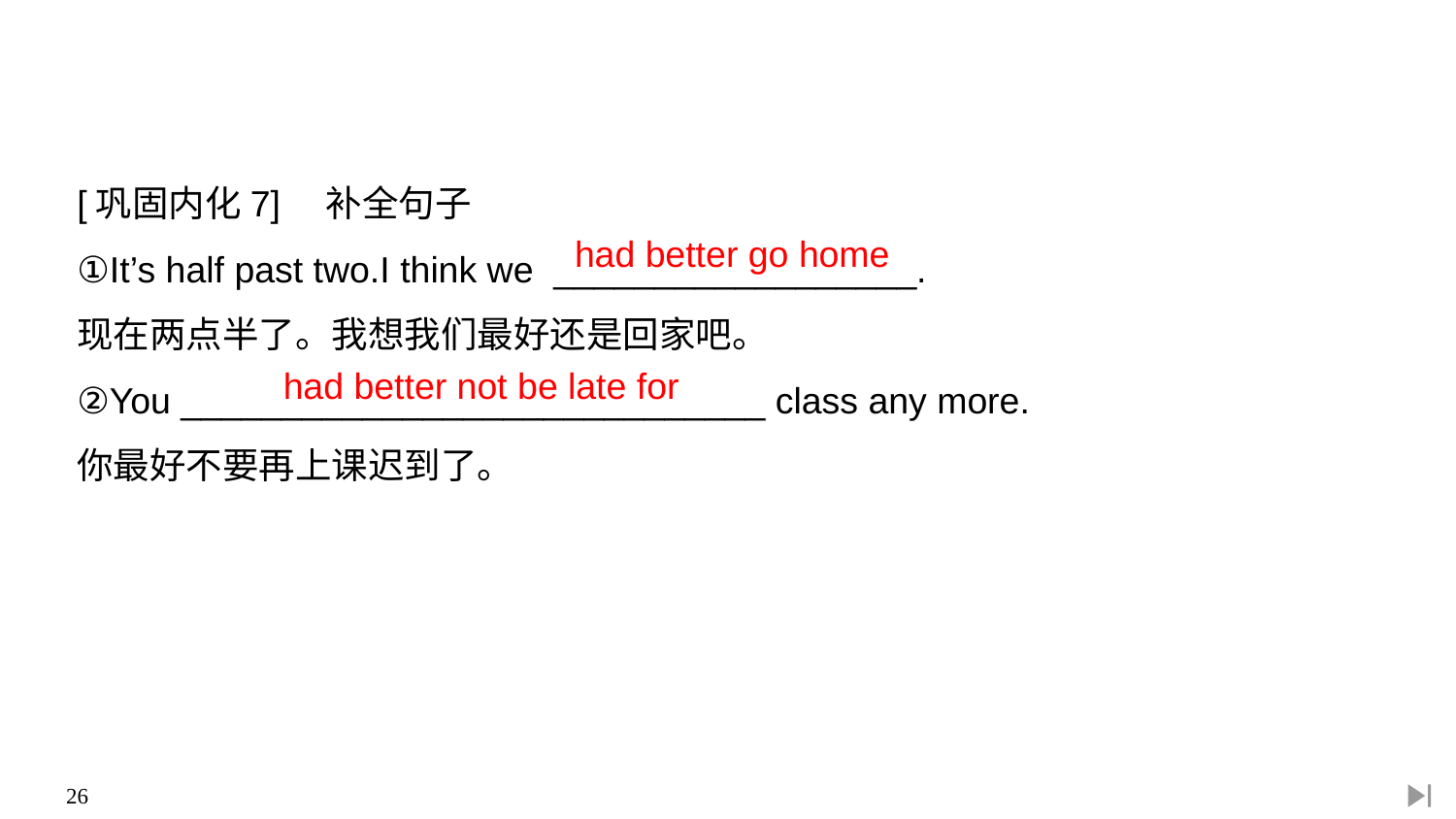

[巩固内化7]　补全句子
①It’s half past two.I think we  __________________.
现在两点半了。我想我们最好还是回家吧。
②You _____________________________ class any more.
你最好不要再上课迟到了。
had better go home
had better not be late for